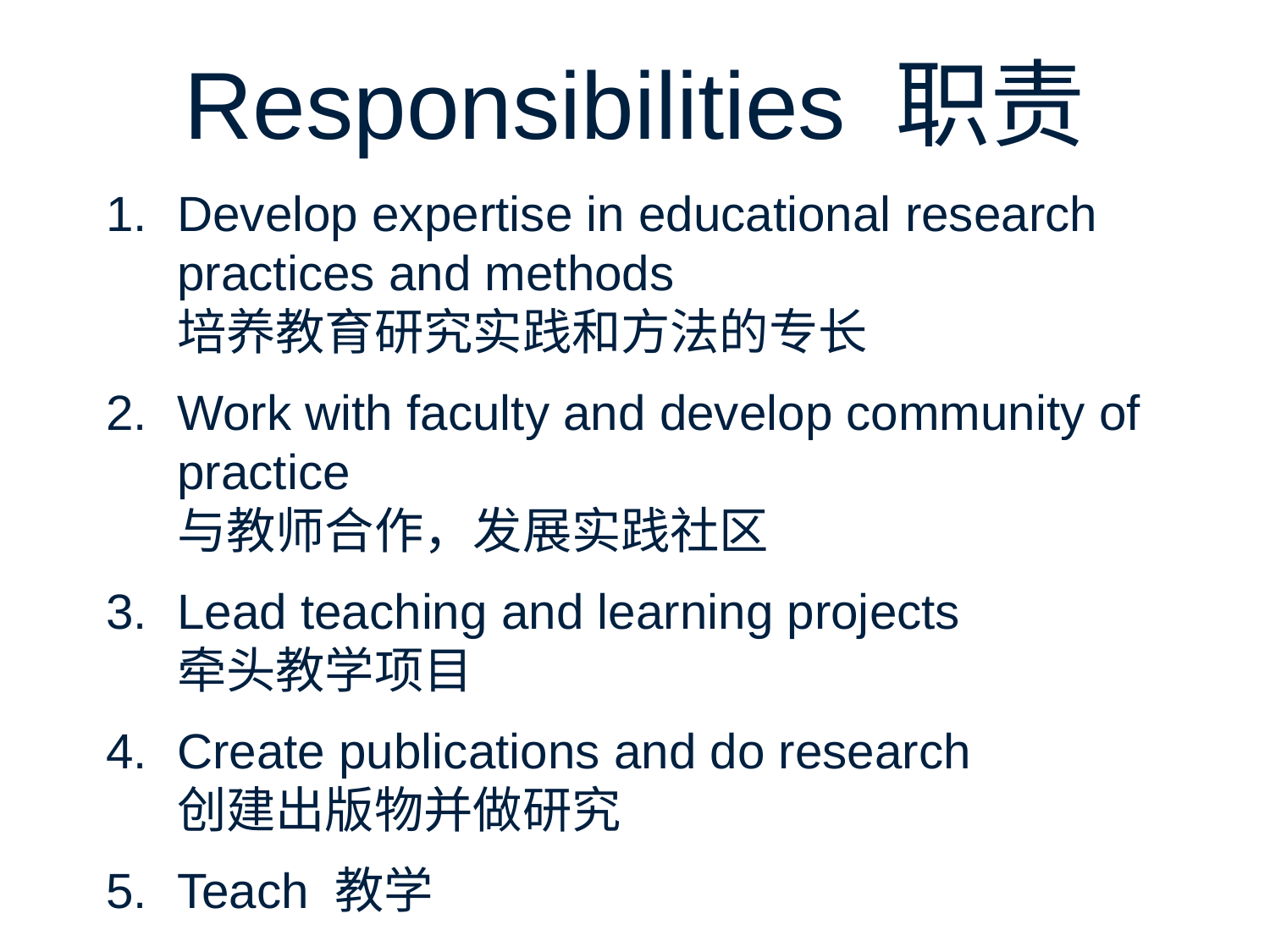

# Responsibilities 职责
Develop expertise in educational research practices and methods
培养教育研究实践和方法的专长
Work with faculty and develop community of practice
与教师合作，发展实践社区
Lead teaching and learning projects
牵头教学项目
Create publications and do research
创建出版物并做研究
Teach 教学